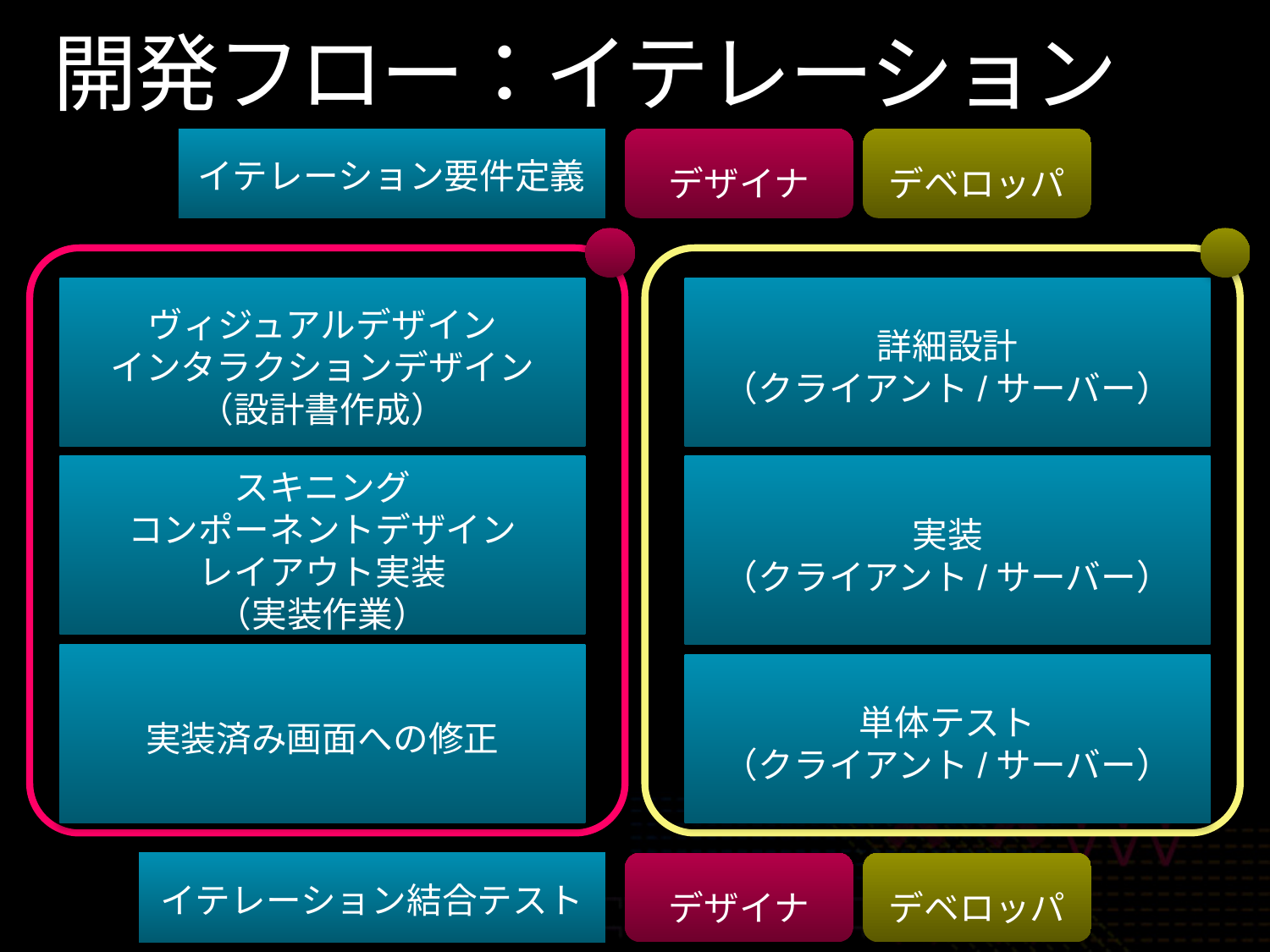

# 開発フロー：イテレーション
イテレーション要件定義
デザイナ
デベロッパ

ヴィジュアルデザイン
インタラクションデザイン
（設計書作成）
詳細設計
（クライアント/サーバー）
スキニング
コンポーネントデザイン
レイアウト実装
（実装作業）
実装
（クライアント/サーバー）
実装済み画面への修正
単体テスト
（クライアント/サーバー）
イテレーション結合テスト
デザイナ
デベロッパ